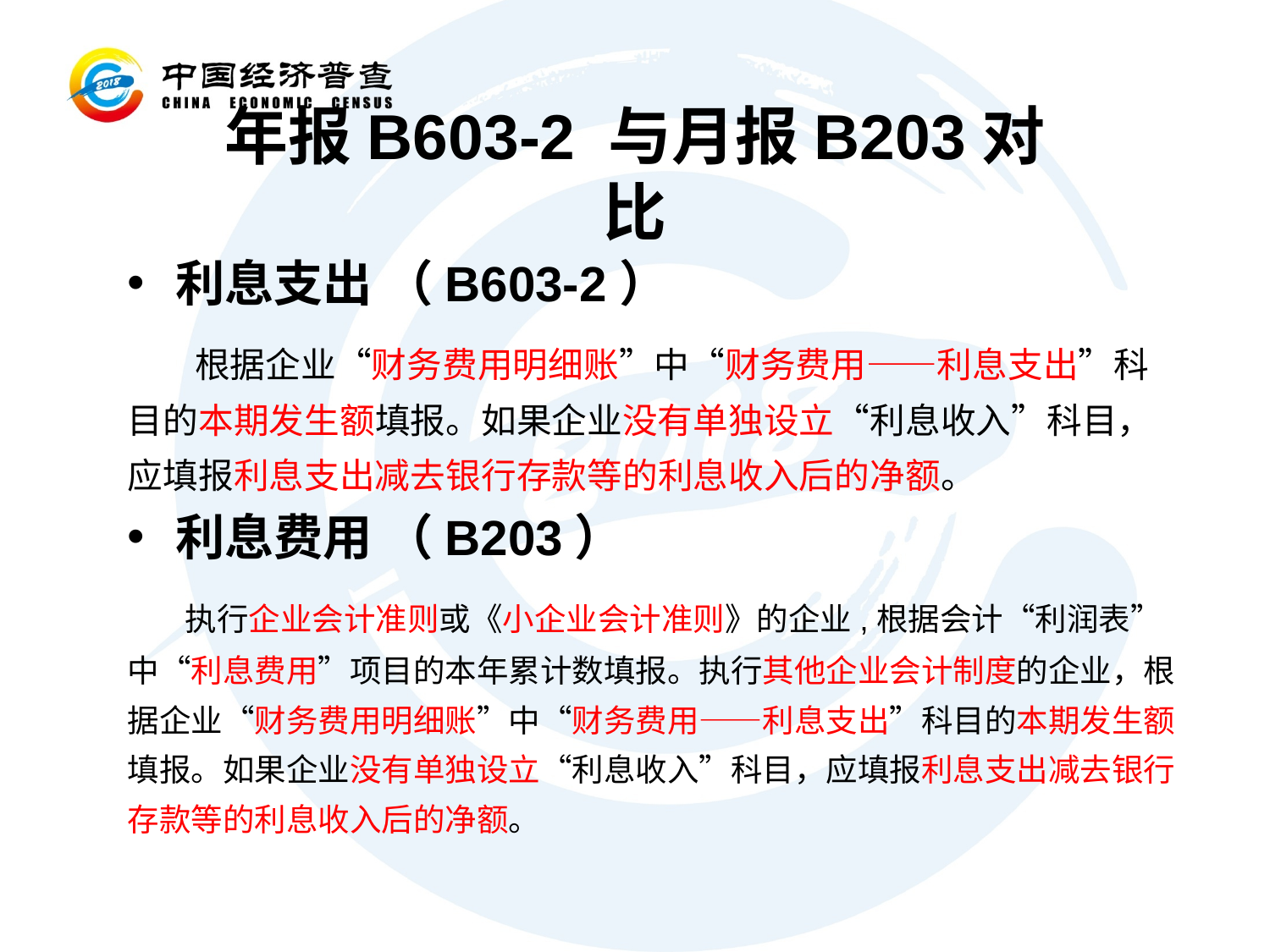

年报B603-2 与月报B203对比
利息支出 （B603-2）
      根据企业“财务费用明细账”中“财务费用——利息支出”科目的本期发生额填报。如果企业没有单独设立“利息收入”科目，应填报利息支出减去银行存款等的利息收入后的净额。
利息费用 （B203）
     执行企业会计准则或《小企业会计准则》的企业,根据会计“利润表”中“利息费用”项目的本年累计数填报。执行其他企业会计制度的企业，根据企业“财务费用明细账”中“财务费用——利息支出”科目的本期发生额填报。如果企业没有单独设立“利息收入”科目，应填报利息支出减去银行存款等的利息收入后的净额。